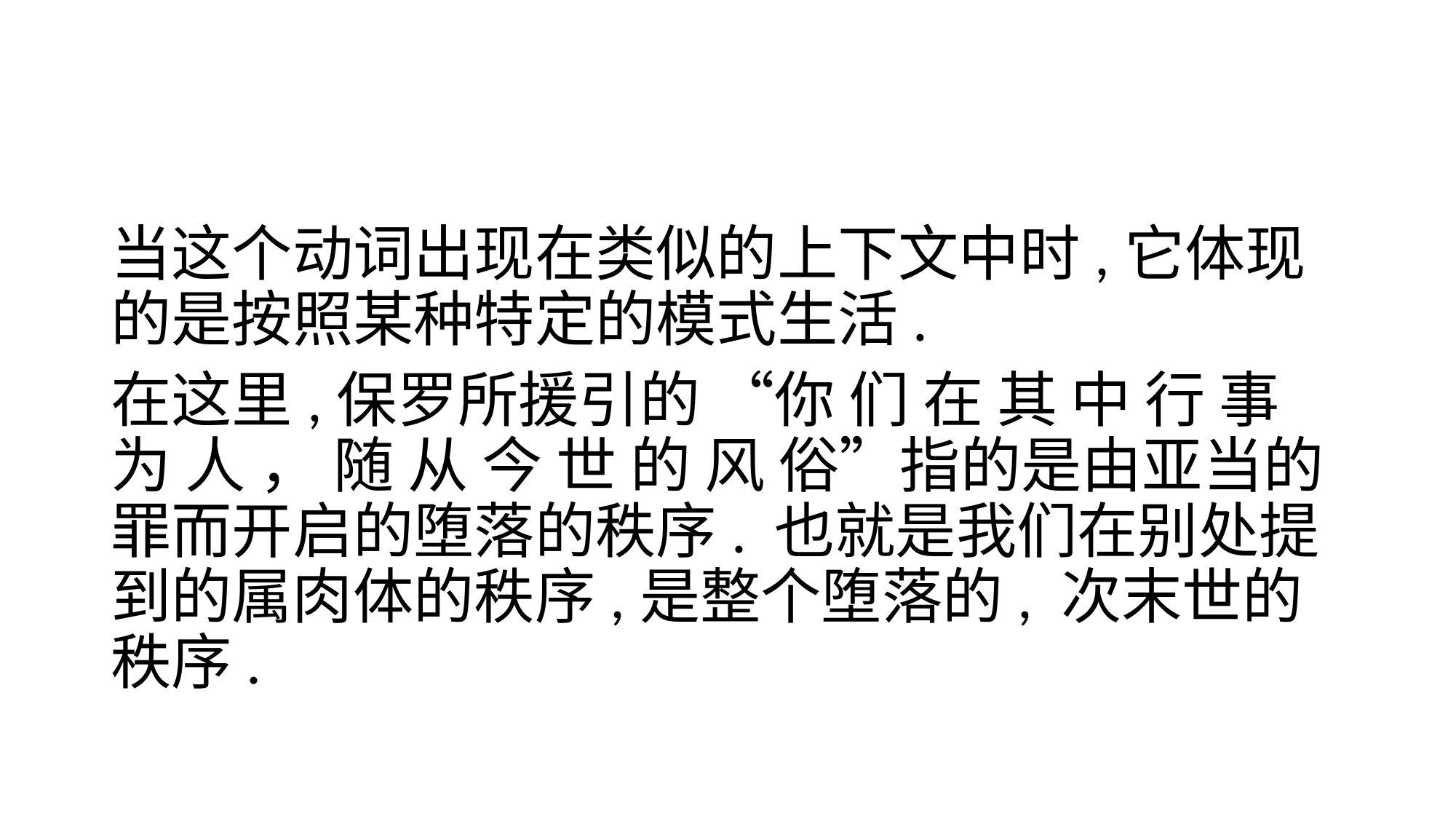

#
当这个动词出现在类似的上下文中时,它体现的是按照某种特定的模式生活.
在这里,保罗所援引的 “你 们 在 其 中 行 事 为 人 ， 随 从 今 世 的 风 俗”指的是由亚当的罪而开启的堕落的秩序. 也就是我们在别处提到的属肉体的秩序,是整个堕落的, 次末世的秩序.